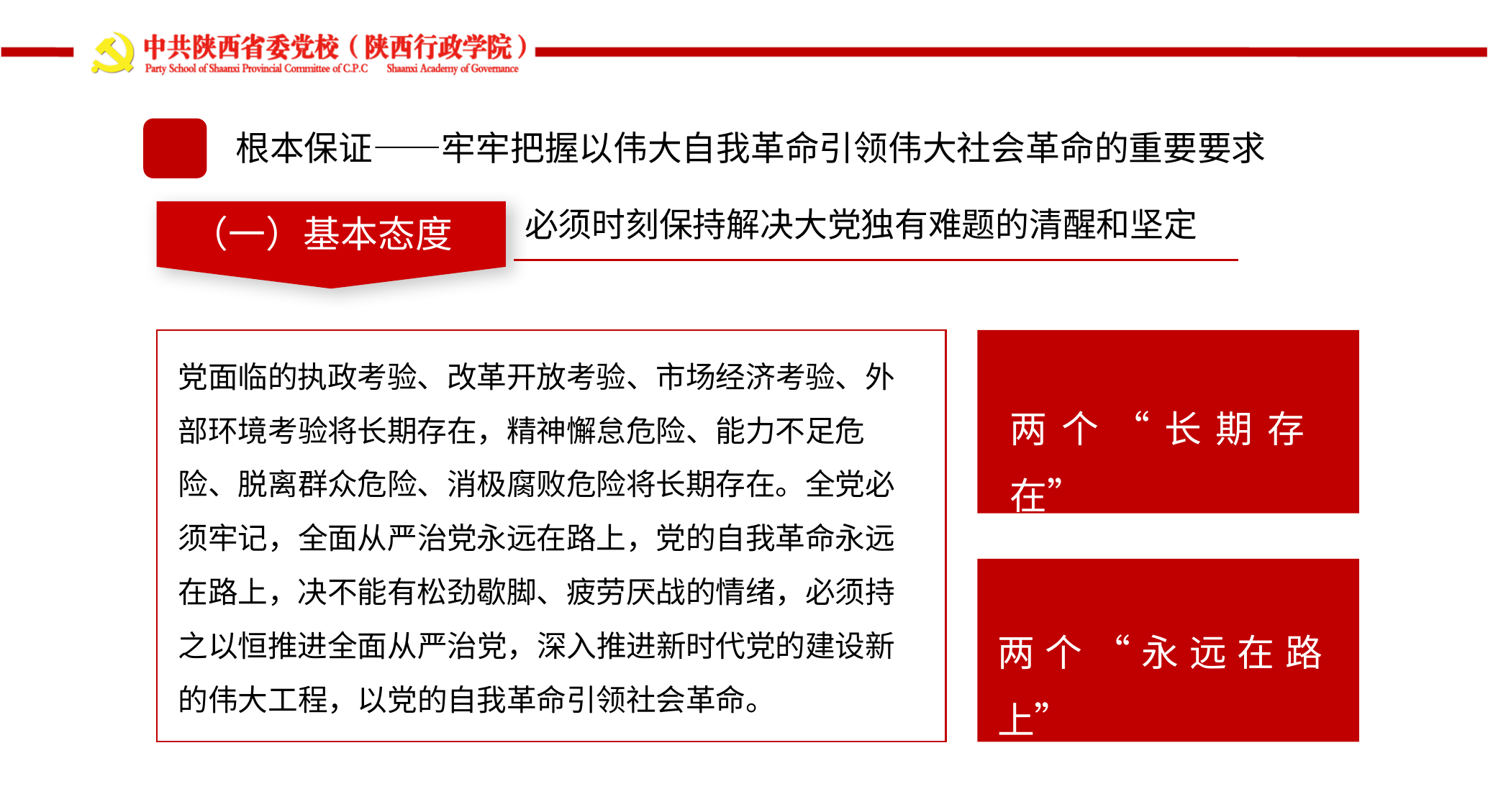

根本保证——牢牢把握以伟大自我革命引领伟大社会革命的重要要求
必须时刻保持解决大党独有难题的清醒和坚定

（一）基本态度

党面临的执政考验、改革开放考验、市场经济考验、外部环境考验将长期存在，精神懈怠危险、能力不足危险、脱离群众危险、消极腐败危险将长期存在。全党必须牢记，全面从严治党永远在路上，党的自我革命永远在路上，决不能有松劲歇脚、疲劳厌战的情绪，必须持之以恒推进全面从严治党，深入推进新时代党的建设新的伟大工程，以党的自我革命引领社会革命。
两个“长期存在”

两个“永远在路上”